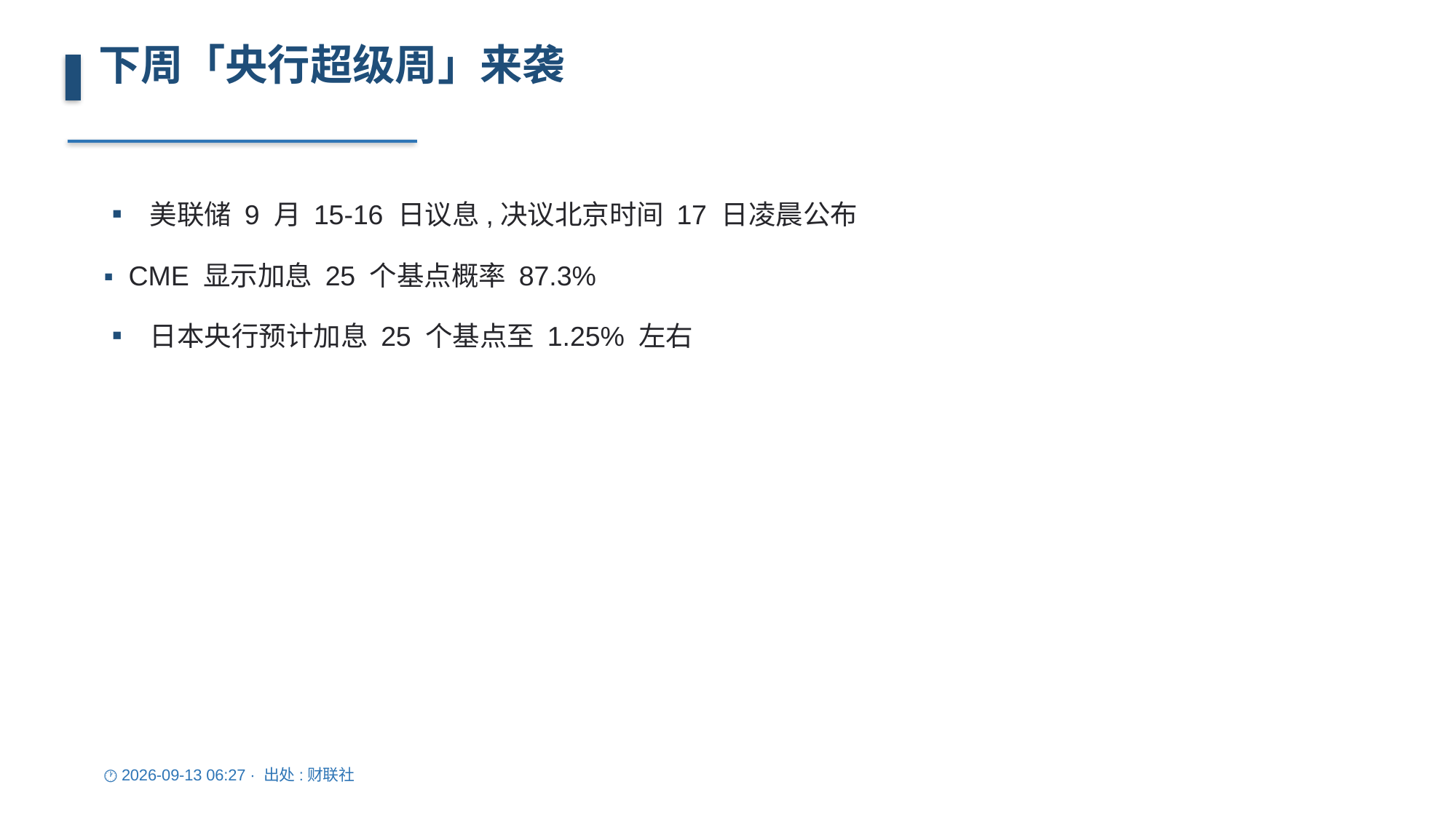

下周「央行超级周」来袭

▪  美联储 9 月 15-16 日议息,决议北京时间 17 日凌晨公布
▪  CME 显示加息 25 个基点概率 87.3%
▪  日本央行预计加息 25 个基点至 1.25% 左右
🕐 2026-09-13 06:27 · 出处:财联社